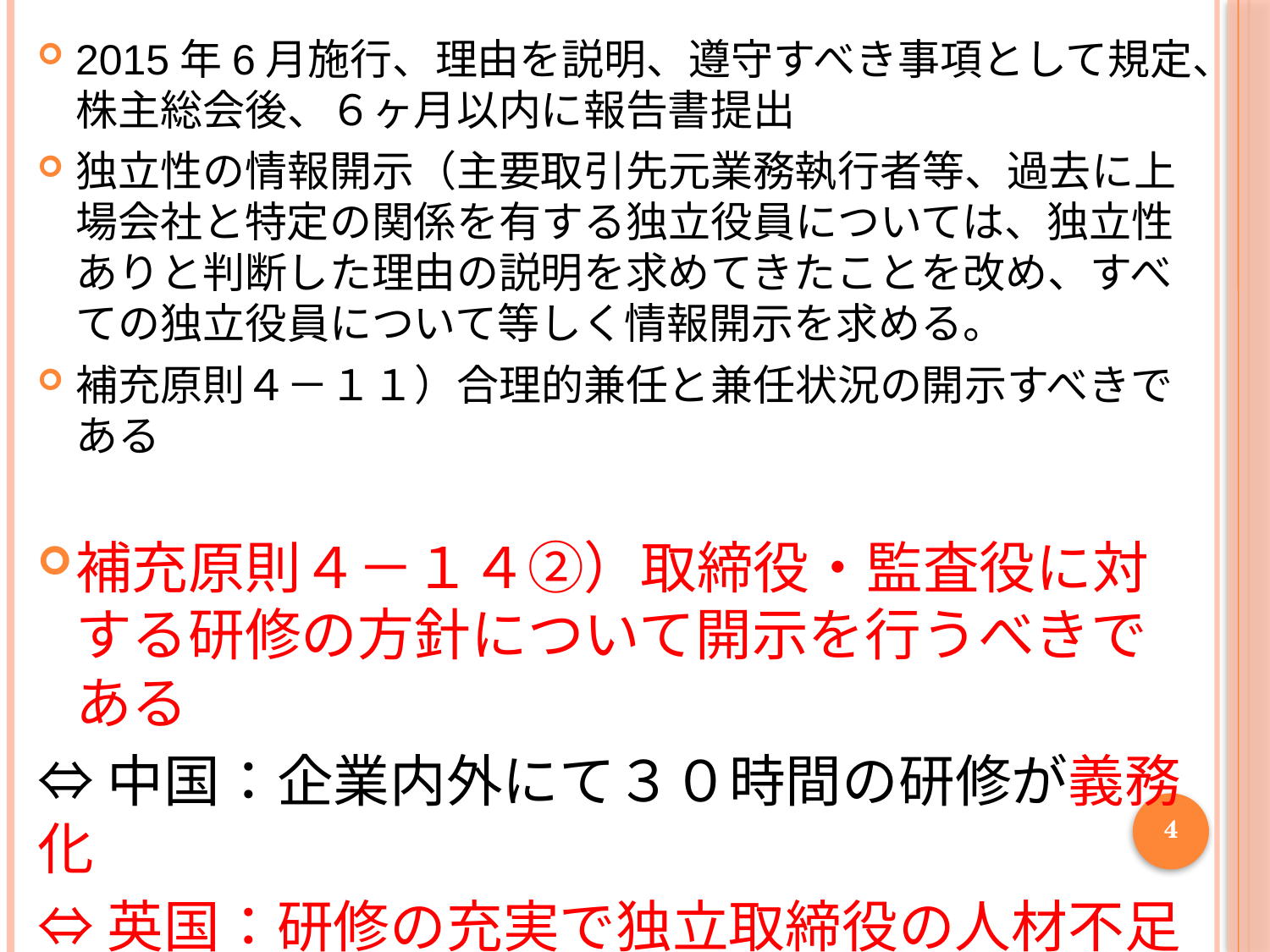

2015年6月施行、理由を説明、遵守すべき事項として規定、株主総会後、６ヶ月以内に報告書提出
独立性の情報開示（主要取引先元業務執行者等、過去に上場会社と特定の関係を有する独立役員については、独立性ありと判断した理由の説明を求めてきたことを改め、すべての独立役員について等しく情報開示を求める。
補充原則４－１１）合理的兼任と兼任状況の開示すべきである

補充原則４－１４②）取締役・監査役に対する研修の方針について開示を行うべきである
⇔中国：企業内外にて３０時間の研修が義務化
⇔英国：研修の充実で独立取締役の人材不足を解消

4